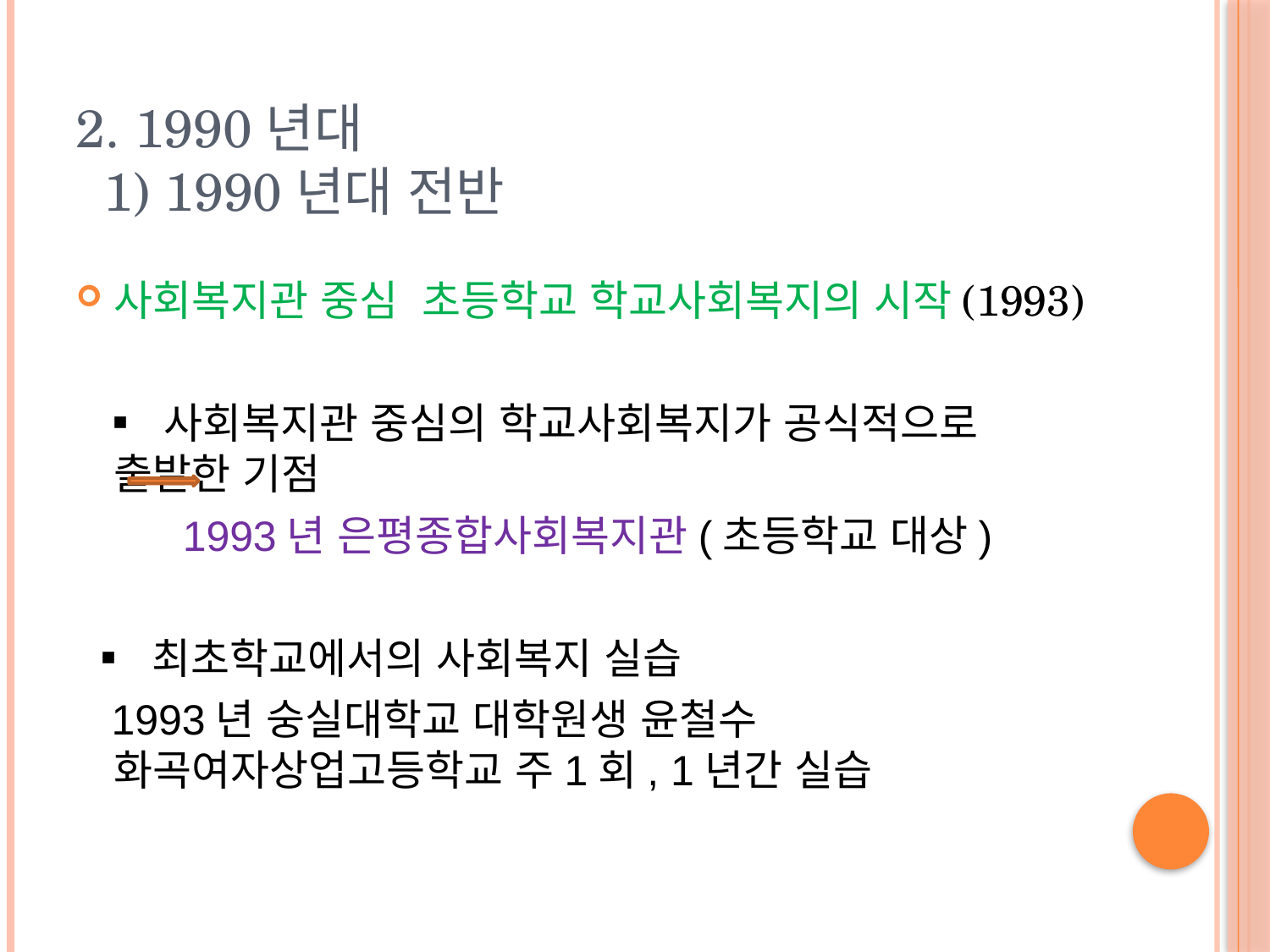

# 2. 1990년대 1) 1990년대 전반
사회복지관 중심  초등학교 학교사회복지의 시작(1993)

  ▪ 사회복지관 중심의 학교사회복지가 공식적으로 출발한 기점
         1993년 은평종합사회복지관(초등학교 대상)

 ▪ 최초학교에서의 사회복지 실습
   1993년 숭실대학교 대학원생 윤철수 화곡여자상업고등학교 주1회, 1년간 실습